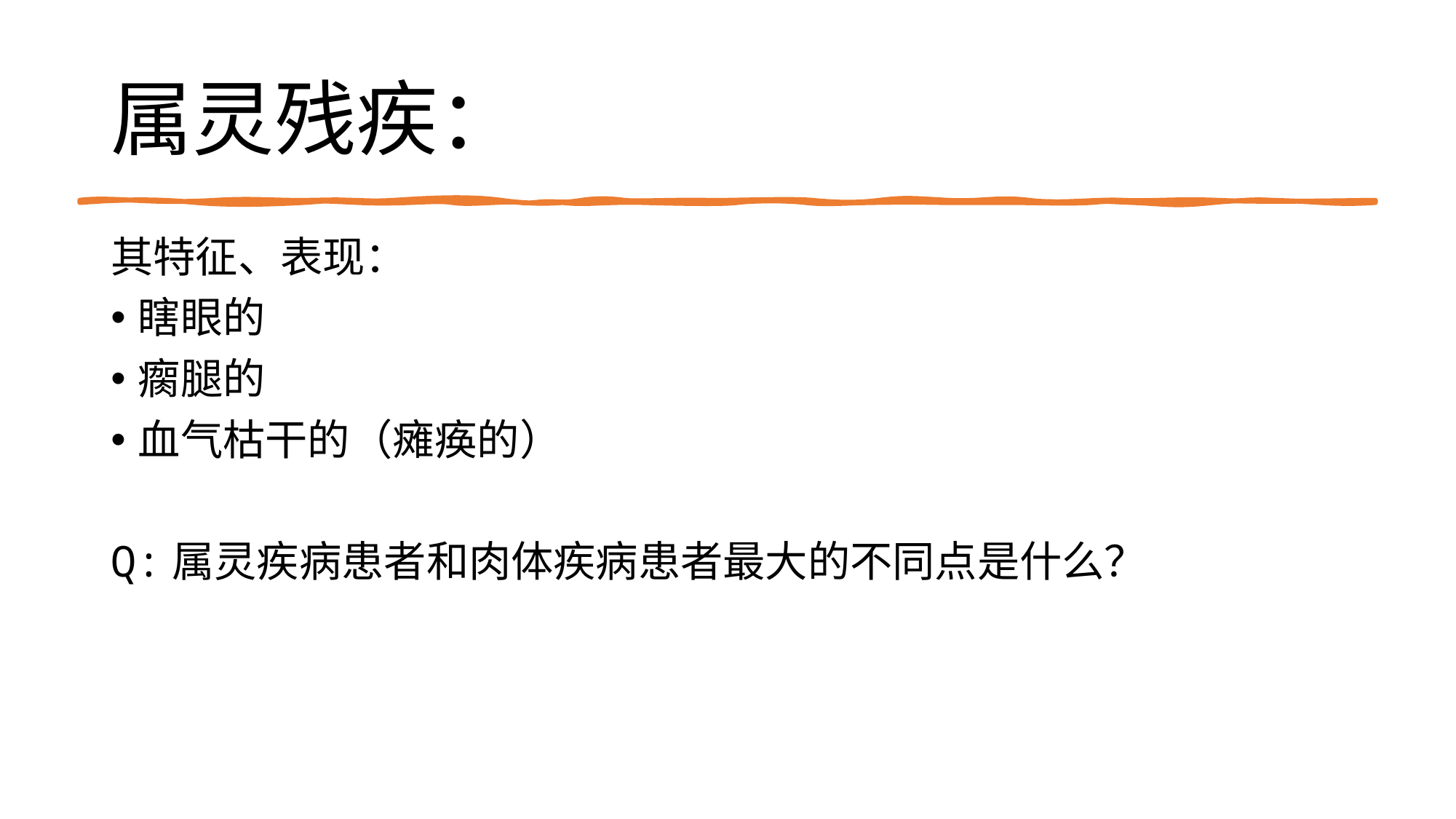

# 属灵残疾：

其特征、表现：
瞎眼的
瘸腿的
血气枯干的（瘫痪的）

Q:属灵疾病患者和肉体疾病患者最大的不同点是什么？